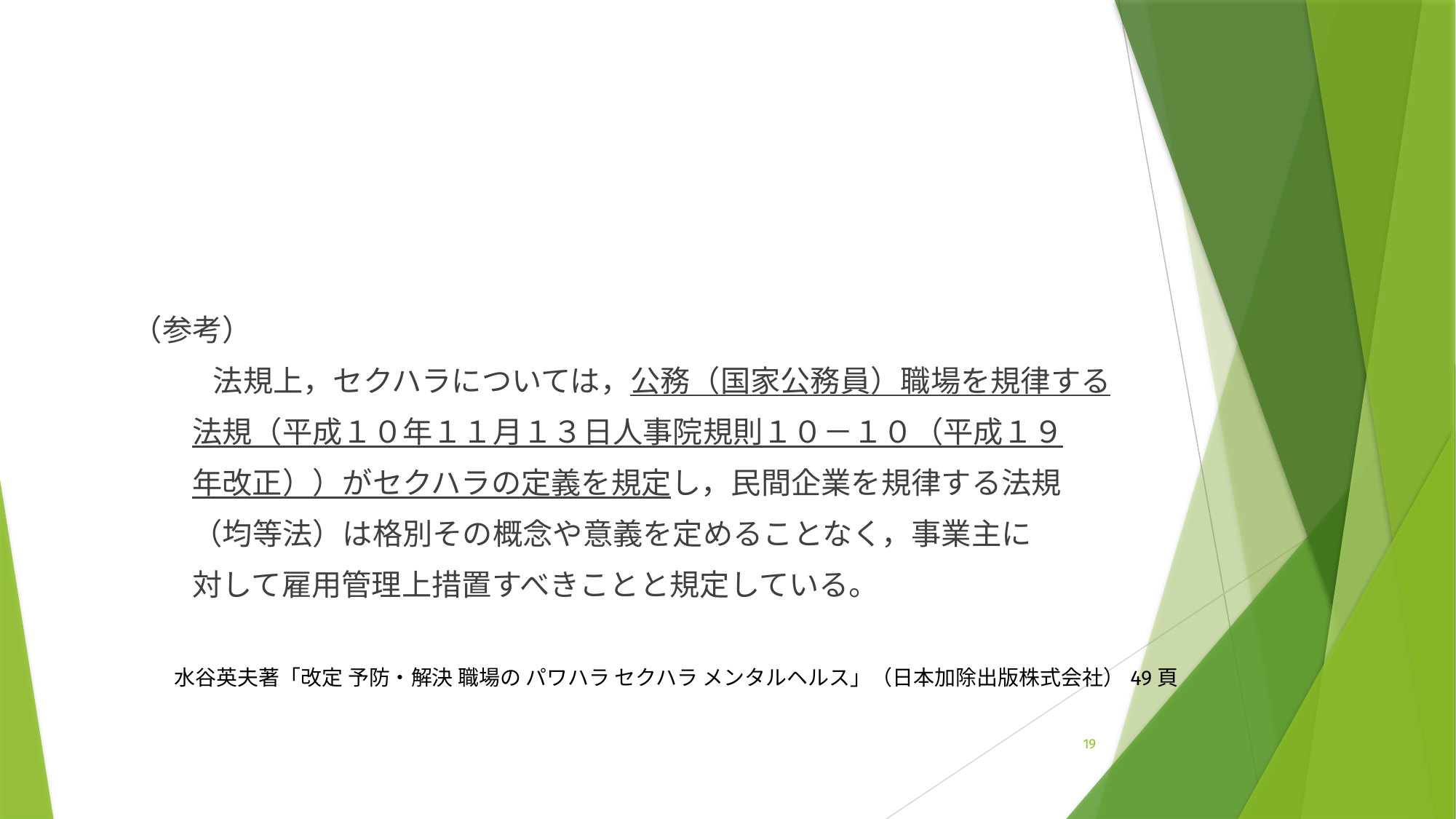

（参考）
　　　法規上，セクハラについては，公務（国家公務員）職場を規律する
　　法規（平成１０年１１月１３日人事院規則１０－１０（平成１９
　　年改正））がセクハラの定義を規定し，民間企業を規律する法規
　　（均等法）は格別その概念や意義を定めることなく，事業主に
　　対して雇用管理上措置すべきことと規定している。

　　水谷英夫著「改定 予防・解決 職場の パワハラ セクハラ メンタルヘルス」（日本加除出版株式会社）49頁

19